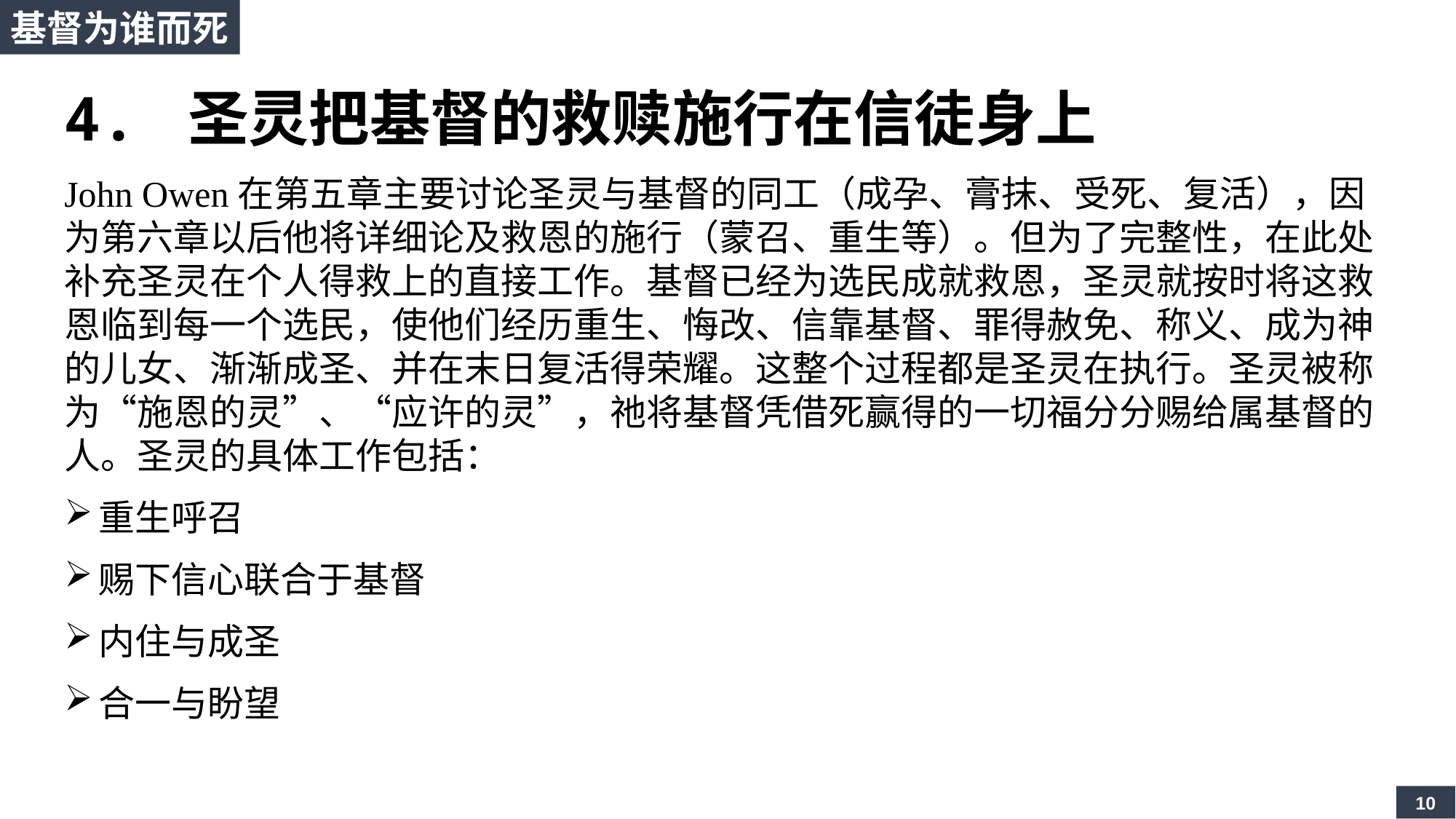

基督为谁而死
4. 圣灵把基督的救赎施行在信徒身上
John Owen在第五章主要讨论圣灵与基督的同工（成孕、膏抹、受死、复活），因为第六章以后他将详细论及救恩的施行（蒙召、重生等）。但为了完整性，在此处补充圣灵在个人得救上的直接工作。基督已经为选民成就救恩，圣灵就按时将这救恩临到每一个选民，使他们经历重生、悔改、信靠基督、罪得赦免、称义、成为神的儿女、渐渐成圣、并在末日复活得荣耀。这整个过程都是圣灵在执行。圣灵被称为“施恩的灵”、“应许的灵”，祂将基督凭借死赢得的一切福分分赐给属基督的人。圣灵的具体工作包括：
重生呼召
赐下信心联合于基督
内住与成圣
合一与盼望
10